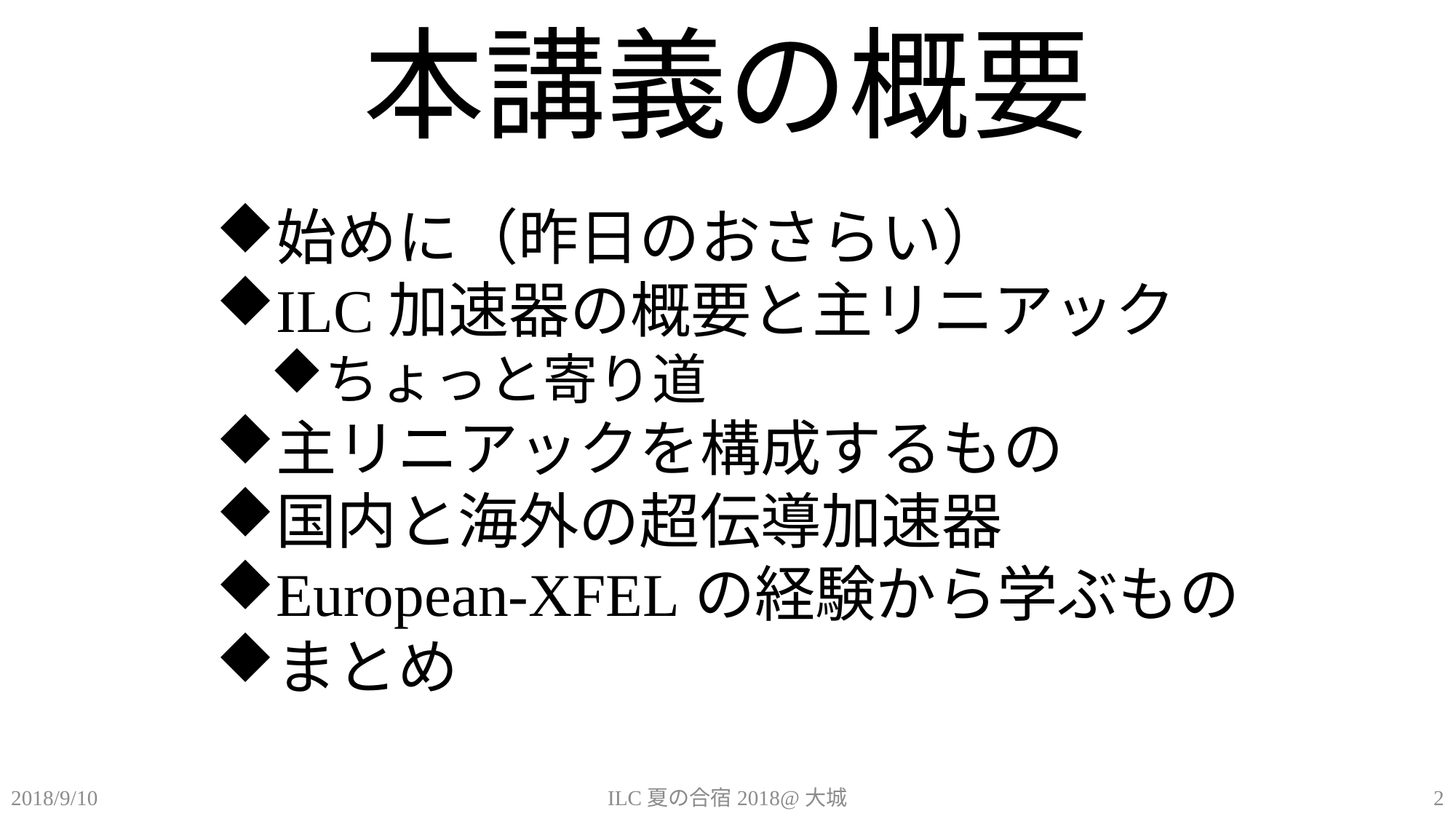

# 本講義の概要
始めに（昨日のおさらい）
ILC加速器の概要と主リニアック
ちょっと寄り道
主リニアックを構成するもの
国内と海外の超伝導加速器
European-XFELの経験から学ぶもの
まとめ
ILC夏の合宿2018@大城
2
2018/9/10